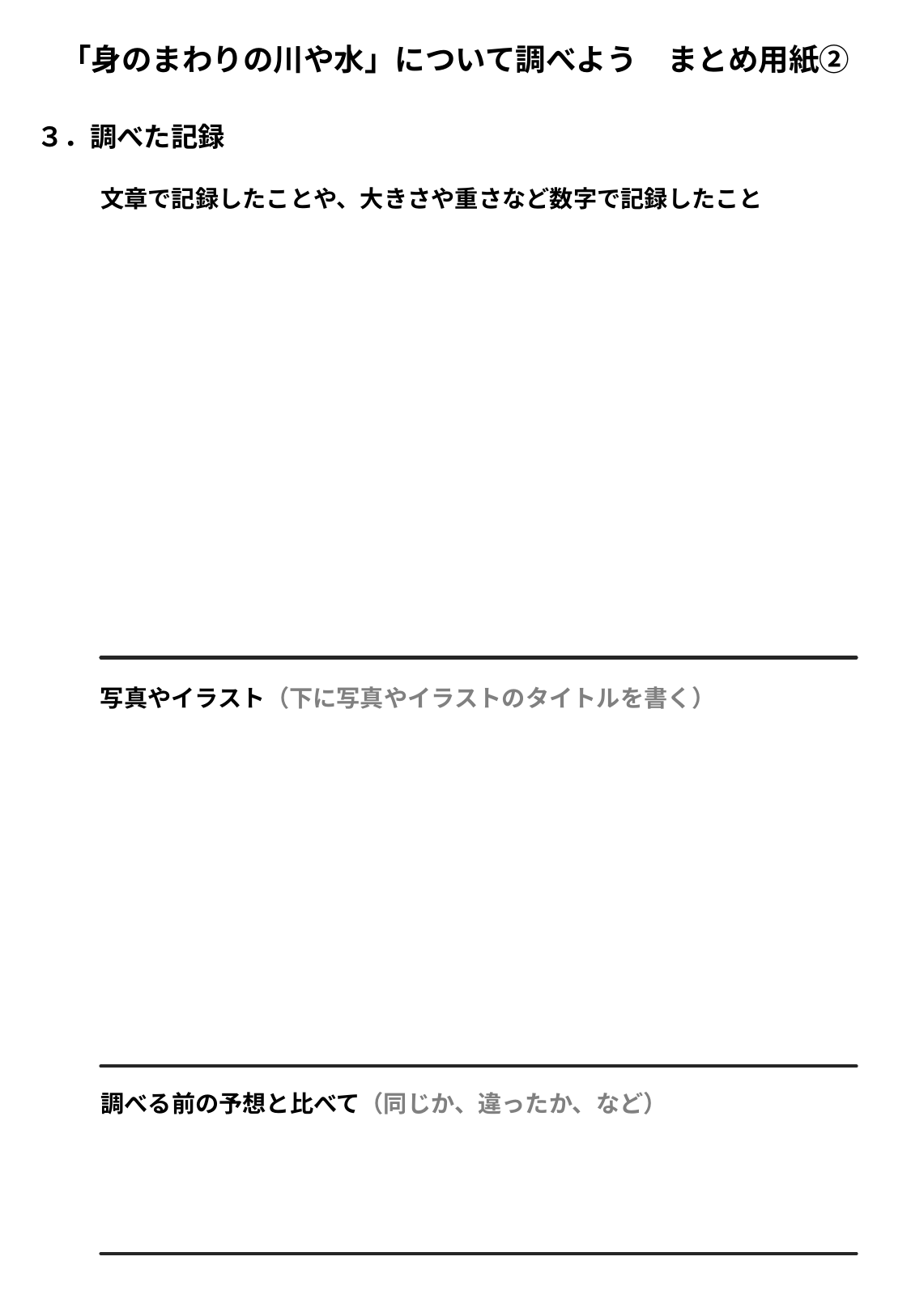

「身のまわりの川や水」について調べよう　まとめ用紙②
３．調べた記録
文章で記録したことや、大きさや重さなど数字で記録したこと
写真やイラスト（下に写真やイラストのタイトルを書く）
調べる前の予想と比べて（同じか、違ったか、など）